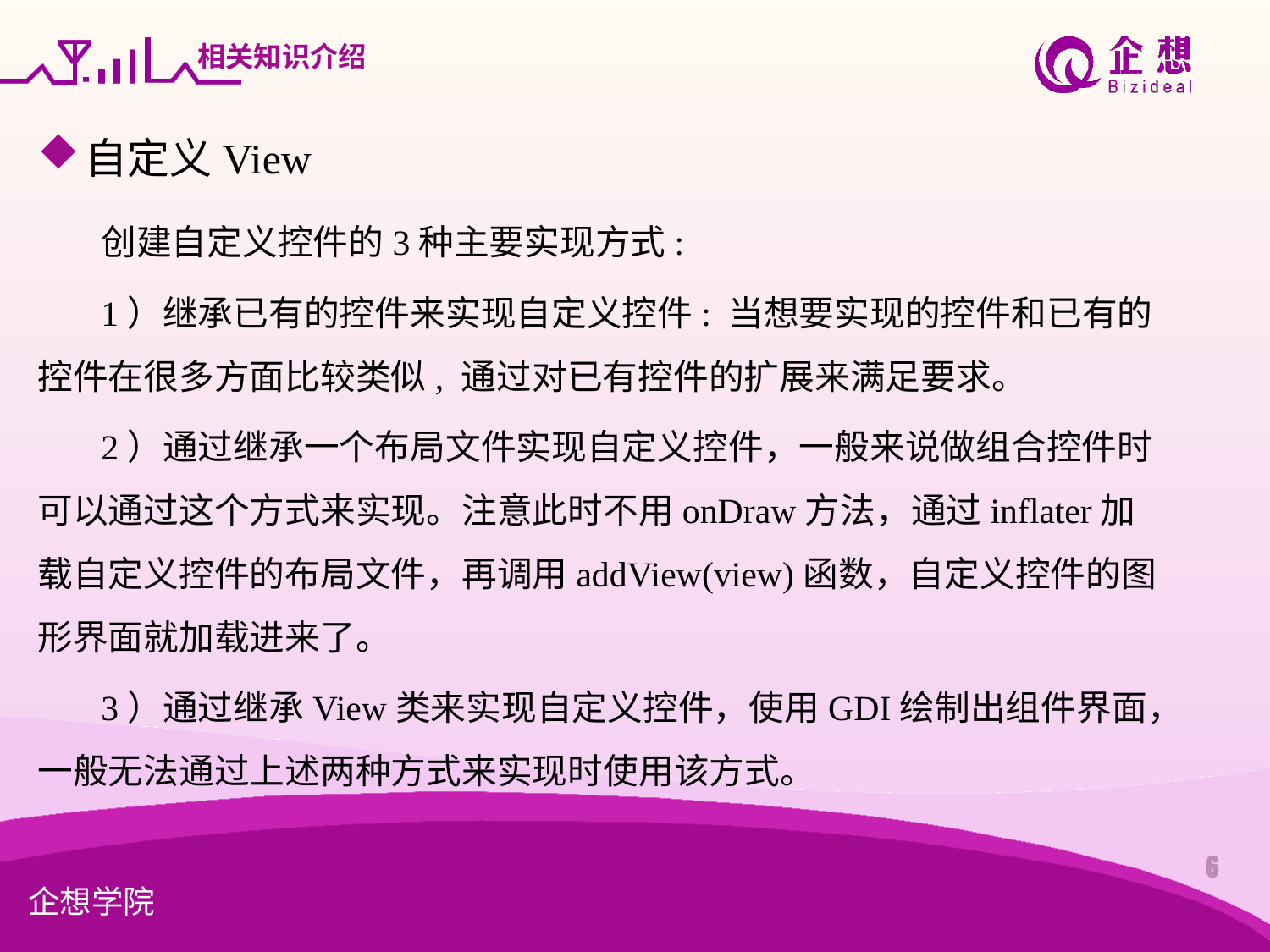

# 相关知识介绍
自定义View
创建自定义控件的3种主要实现方式:
1）继承已有的控件来实现自定义控件: 当想要实现的控件和已有的控件在很多方面比较类似, 通过对已有控件的扩展来满足要求。
2）通过继承一个布局文件实现自定义控件，一般来说做组合控件时可以通过这个方式来实现。注意此时不用onDraw方法，通过inflater加载自定义控件的布局文件，再调用addView(view)函数，自定义控件的图形界面就加载进来了。
3）通过继承View类来实现自定义控件，使用GDI绘制出组件界面，一般无法通过上述两种方式来实现时使用该方式。

6